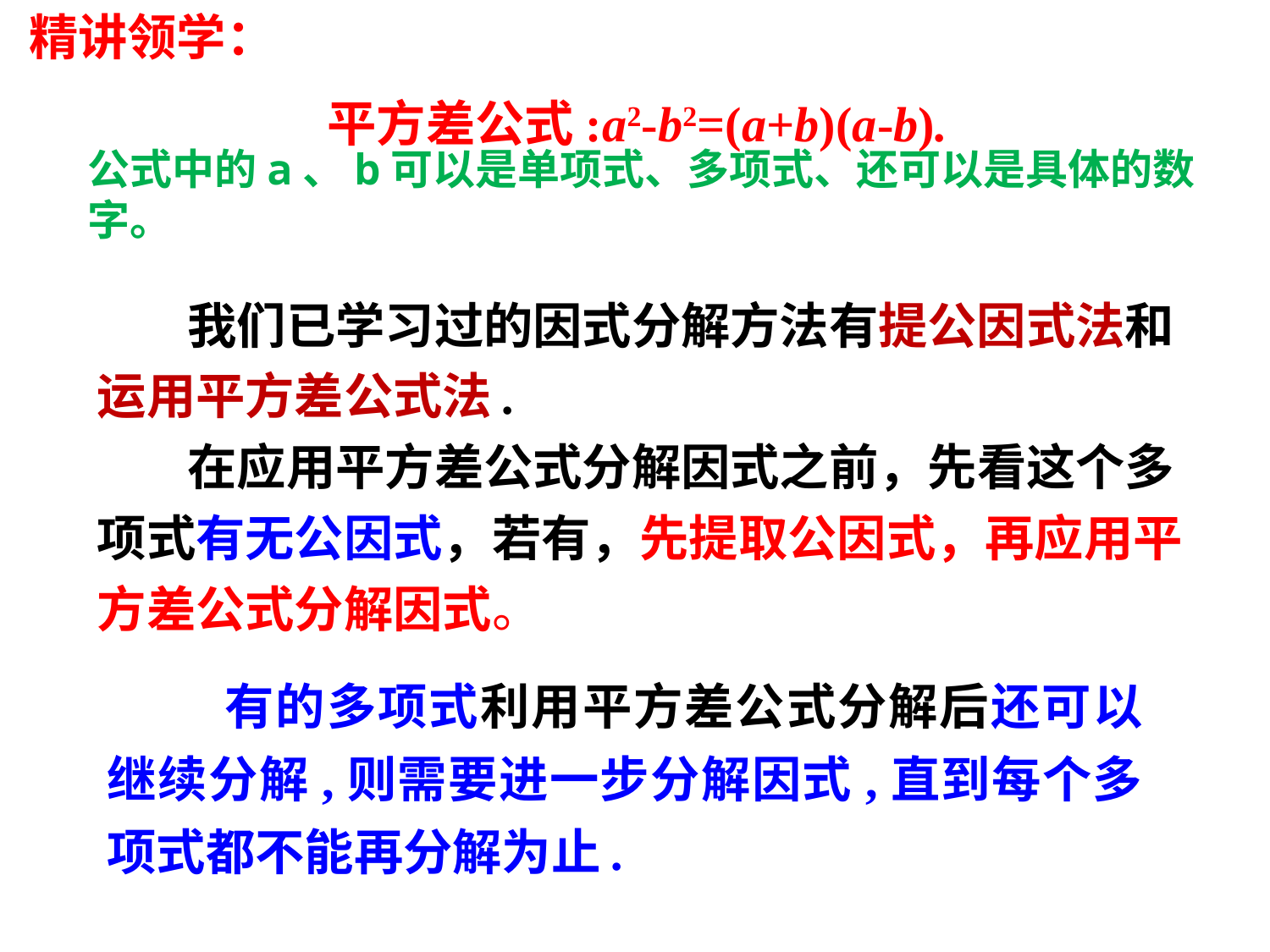

精讲领学：
平方差公式:a2-b2=(a+b)(a-b).
公式中的a、b可以是单项式、多项式、还可以是具体的数字。
       我们已学习过的因式分解方法有提公因式法和运用平方差公式法.
       在应用平方差公式分解因式之前，先看这个多项式有无公因式，若有，先提取公因式，再应用平方差公式分解因式。
        有的多项式利用平方差公式分解后还可以继续分解,则需要进一步分解因式,直到每个多项式都不能再分解为止.